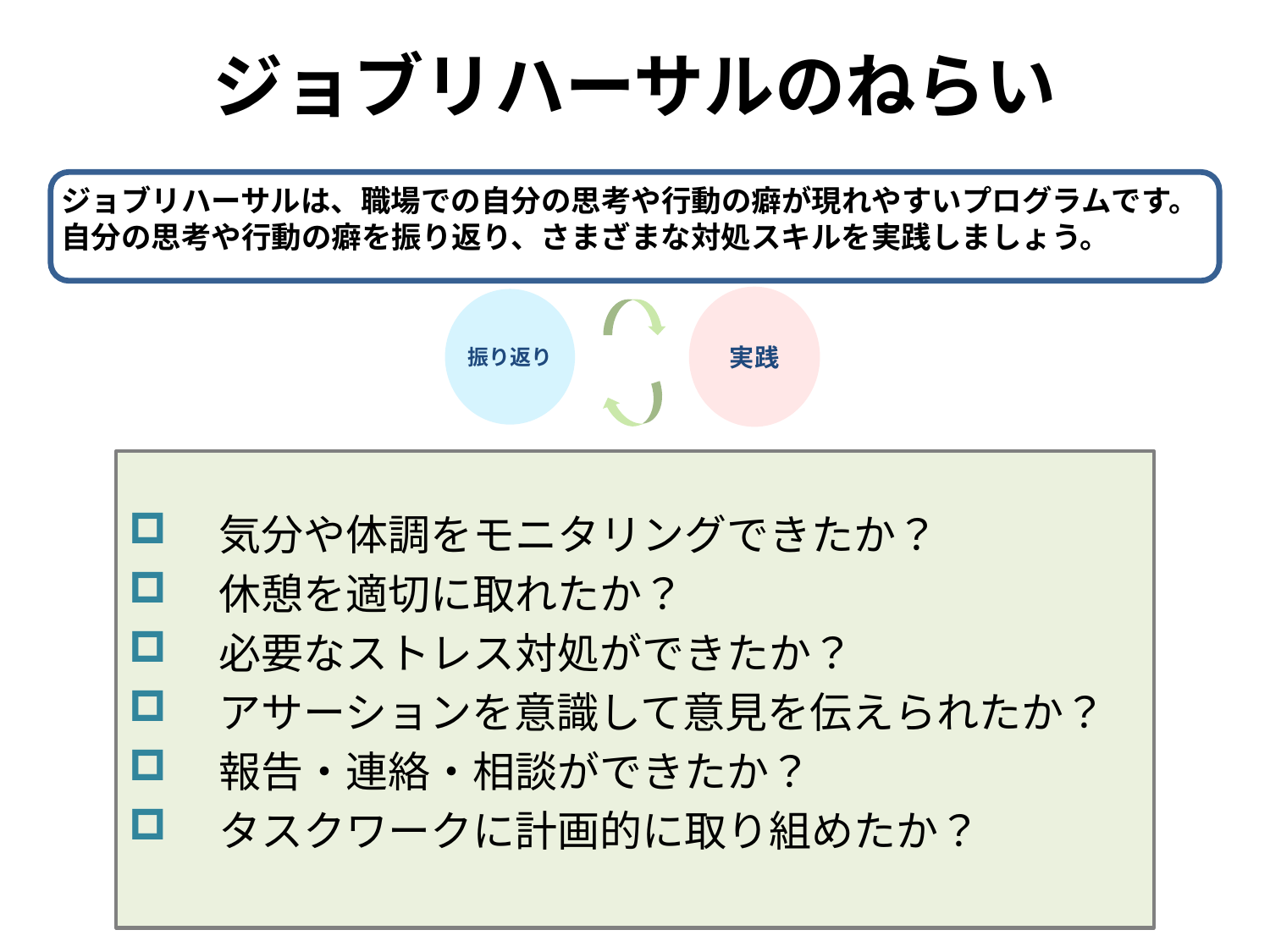

# ジョブリハーサルのねらい
ジョブリハーサルは、職場での自分の思考や行動の癖が現れやすいプログラムです。
自分の思考や行動の癖を振り返り、さまざまな対処スキルを実践しましょう。
実践
振り返り

　気分や体調をモニタリングできたか？
　休憩を適切に取れたか？
　必要なストレス対処ができたか？
　アサーションを意識して意見を伝えられたか？
　報告・連絡・相談ができたか？
　タスクワークに計画的に取り組めたか？